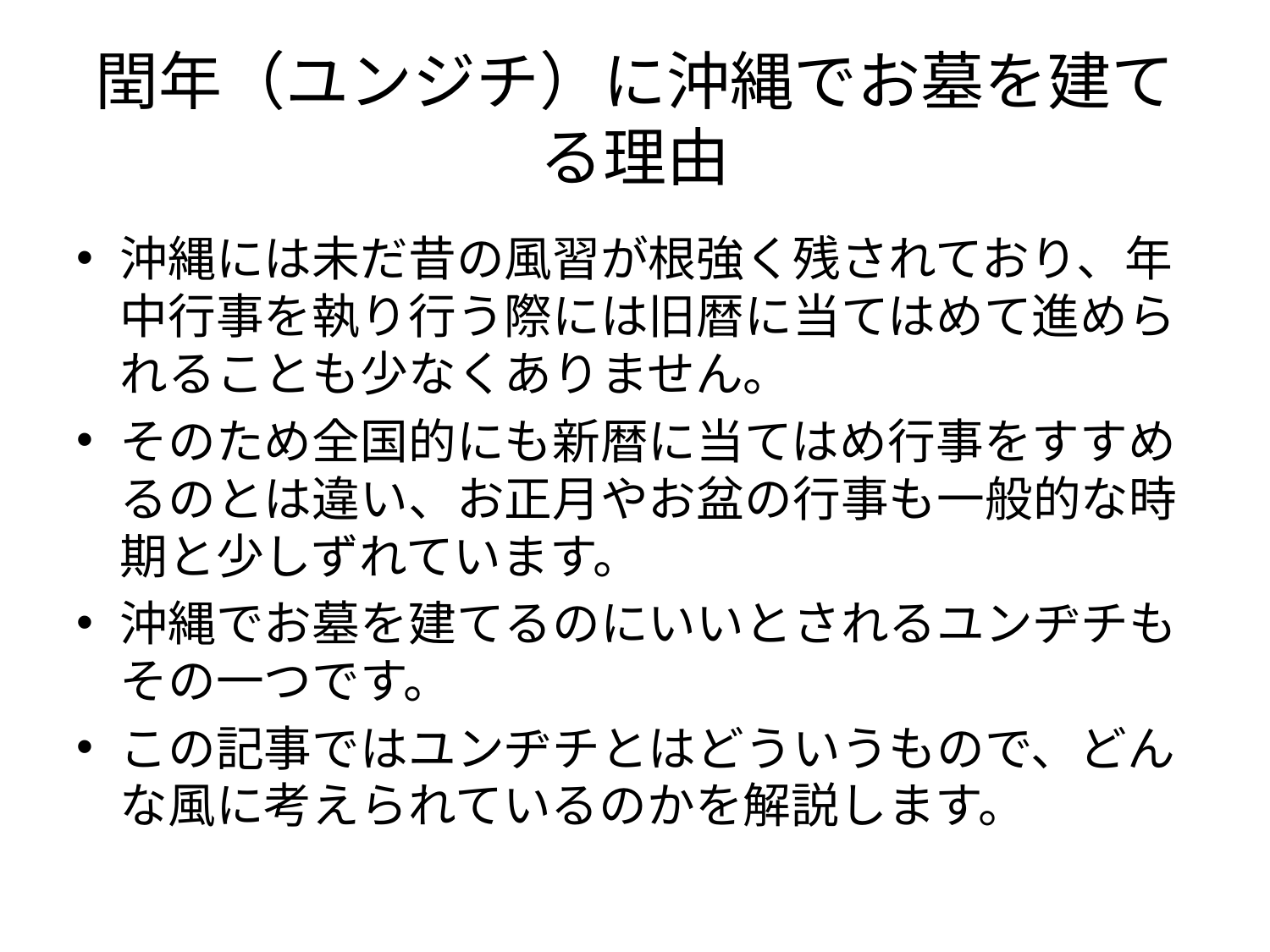

# 閏年（ユンジチ）に沖縄でお墓を建てる理由
沖縄には未だ昔の風習が根強く残されており、年中行事を執り行う際には旧暦に当てはめて進められることも少なくありません。
そのため全国的にも新暦に当てはめ行事をすすめるのとは違い、お正月やお盆の行事も一般的な時期と少しずれています。
沖縄でお墓を建てるのにいいとされるユンヂチもその一つです。
この記事ではユンヂチとはどういうもので、どんな風に考えられているのかを解説します。